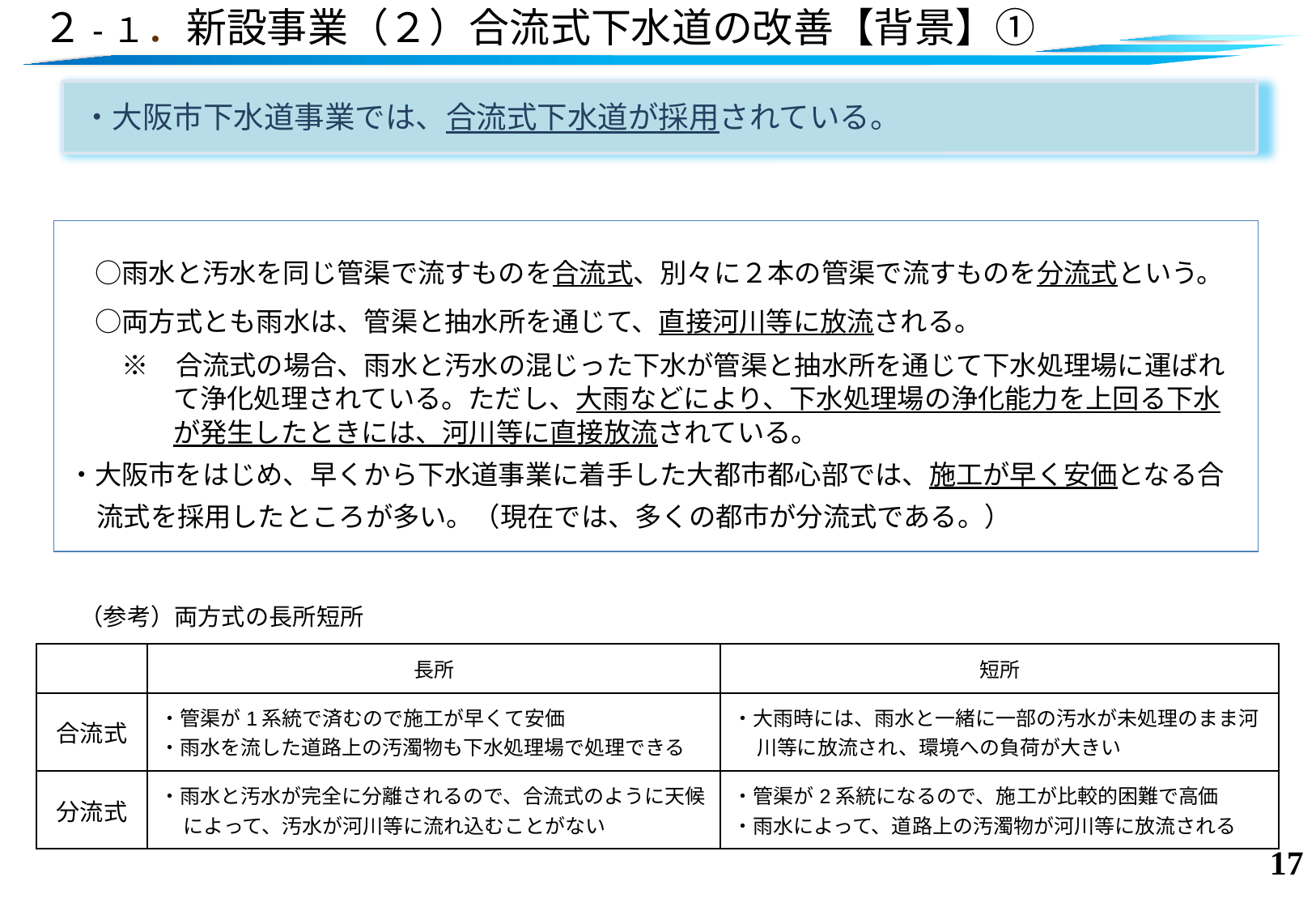

# ２-１．新設事業（２）合流式下水道の改善【背景】①
・大阪市下水道事業では、合流式下水道が採用されている。
　○雨水と汚水を同じ管渠で流すものを合流式、別々に２本の管渠で流すものを分流式という。
　○両方式とも雨水は、管渠と抽水所を通じて、直接河川等に放流される。
　　※　合流式の場合、雨水と汚水の混じった下水が管渠と抽水所を通じて下水処理場に運ばれて浄化処理されている。ただし、大雨などにより、下水処理場の浄化能力を上回る下水が発生したときには、河川等に直接放流されている。
・大阪市をはじめ、早くから下水道事業に着手した大都市都心部では、施工が早く安価となる合流式を採用したところが多い。（現在では、多くの都市が分流式である。）
 （参考）両方式の長所短所

|  | 長所 | 短所 |
| --- | --- | --- |
| 合流式 | ・管渠が1系統で済むので施工が早くて安価 ・雨水を流した道路上の汚濁物も下水処理場で処理できる | ・大雨時には、雨水と一緒に一部の汚水が未処理のまま河川等に放流され、環境への負荷が大きい |
| 分流式 | ・雨水と汚水が完全に分離されるので、合流式のように天候によって、汚水が河川等に流れ込むことがない | ・管渠が2系統になるので、施工が比較的困難で高価 ・雨水によって、道路上の汚濁物が河川等に放流される |
17